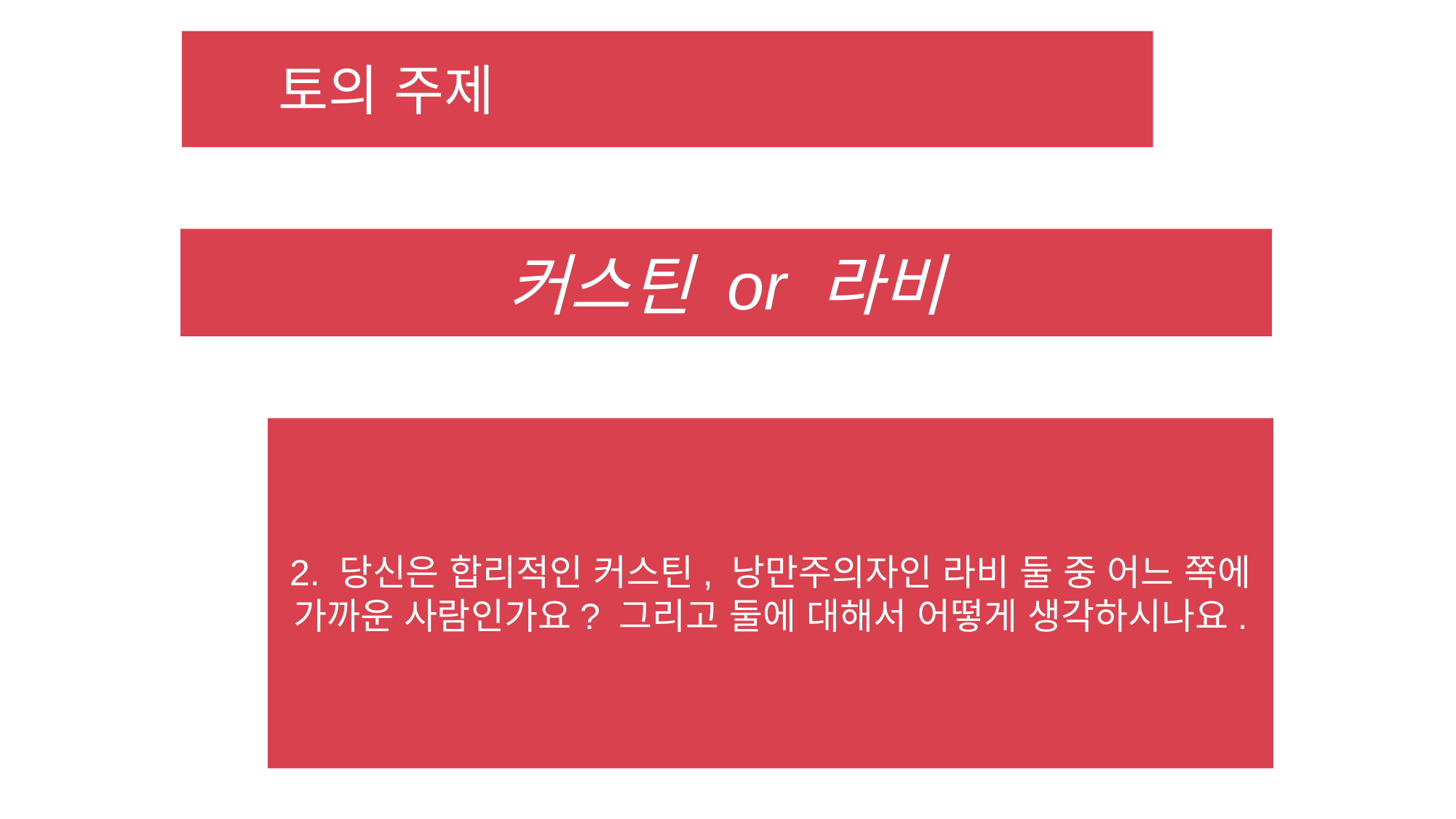

토의 주제
커스틴 or 라비
2. 당신은 합리적인 커스틴, 낭만주의자인 라비 둘 중 어느 쪽에 가까운 사람인가요? 그리고 둘에 대해서 어떻게 생각하시나요.